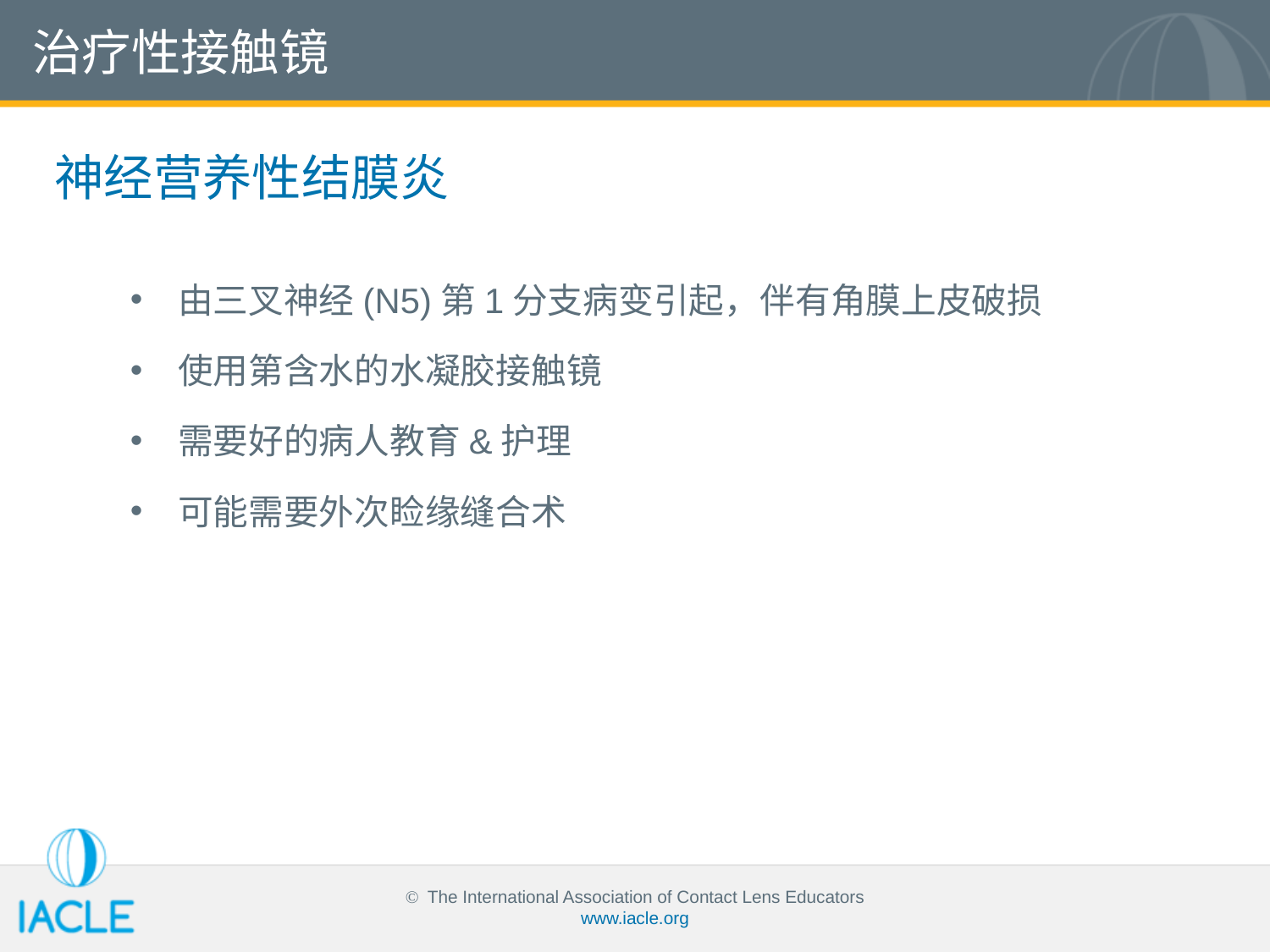

治疗性接触镜
神经营养性结膜炎
由三叉神经(N5)第1分支病变引起，伴有角膜上皮破损
使用第含水的水凝胶接触镜
需要好的病人教育&护理
可能需要外次睑缘缝合术